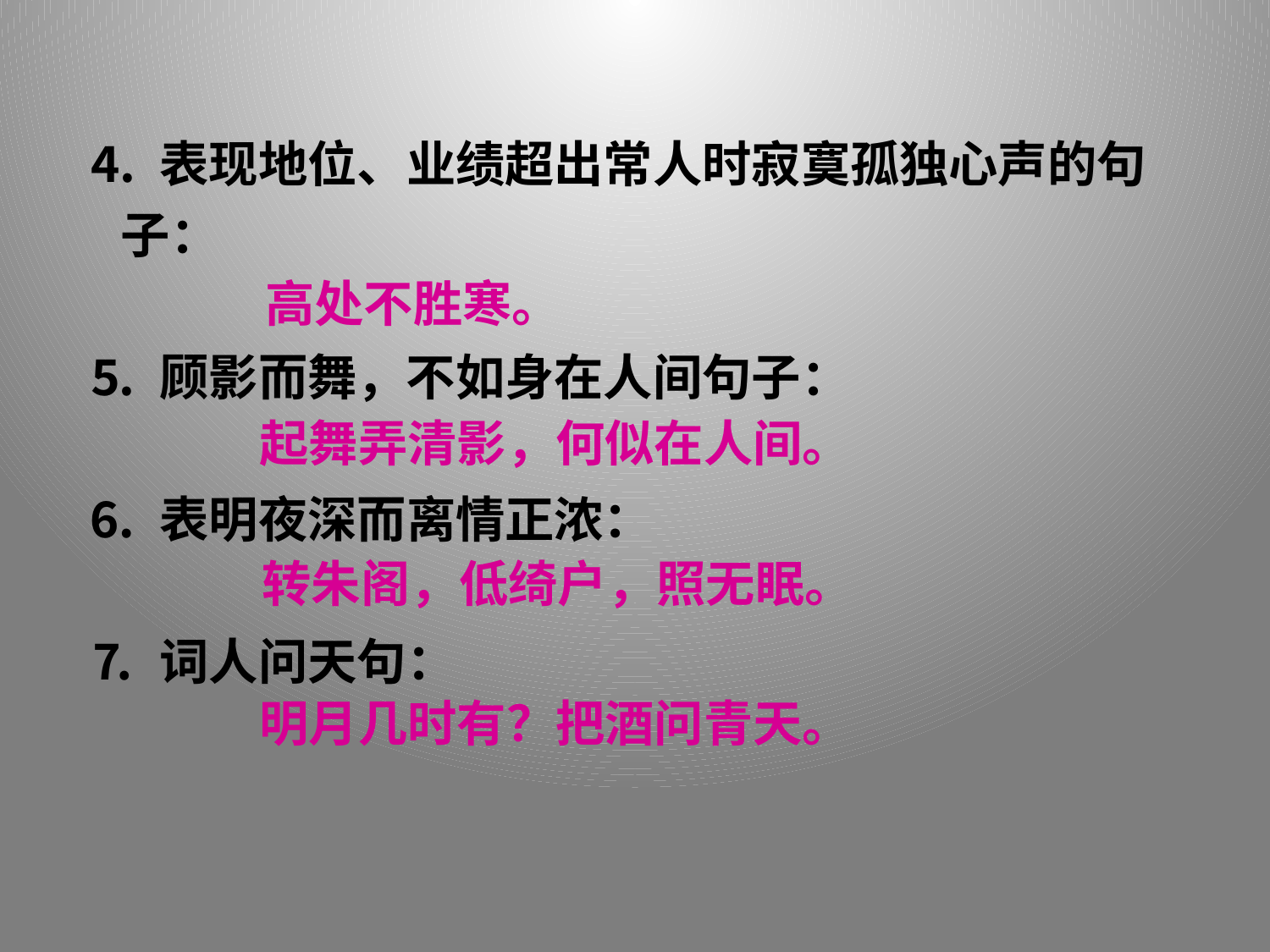

⒋ 表现地位、业绩超出常人时寂寞孤独心声的句
   子：

⒌ 顾影而舞，不如身在人间句子：

⒍ 表明夜深而离情正浓：

⒎ 词人问天句：
高处不胜寒。
起舞弄清影，何似在人间。
 转朱阁，低绮户，照无眠。
明月几时有？把酒问青天。